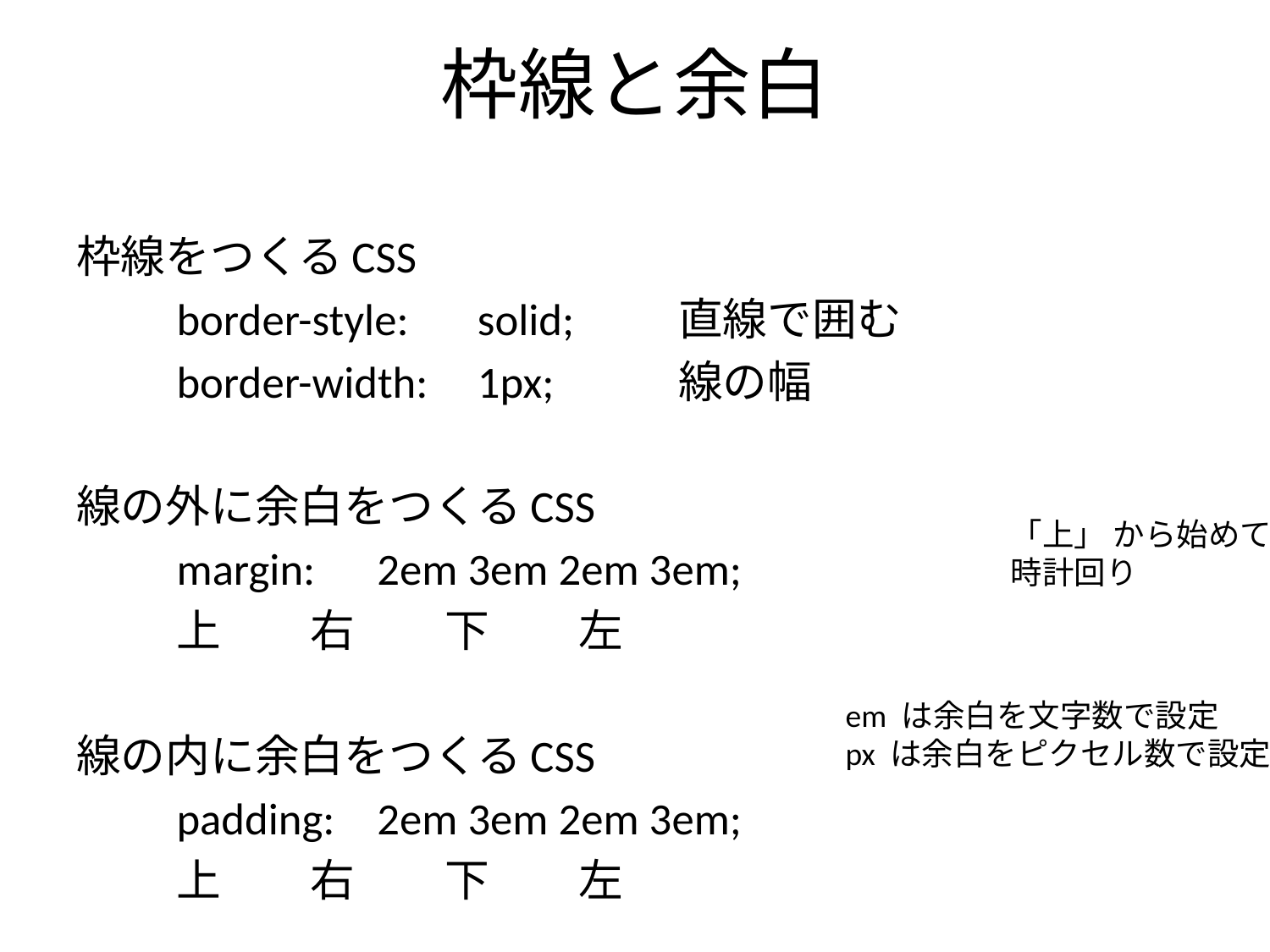

# 枠線と余白
枠線をつくるCSS
	border-style:	solid;		直線で囲む
	border-width:	1px;		線の幅

線の外に余白をつくるCSS
	margin:	2em 3em 2em 3em;
			上　　右　　下　　左

線の内に余白をつくるCSS
	padding:	2em 3em 2em 3em;
			上　　右　　下　　左

「上」 から始めて
時計回り
em は余白を文字数で設定
px は余白をピクセル数で設定